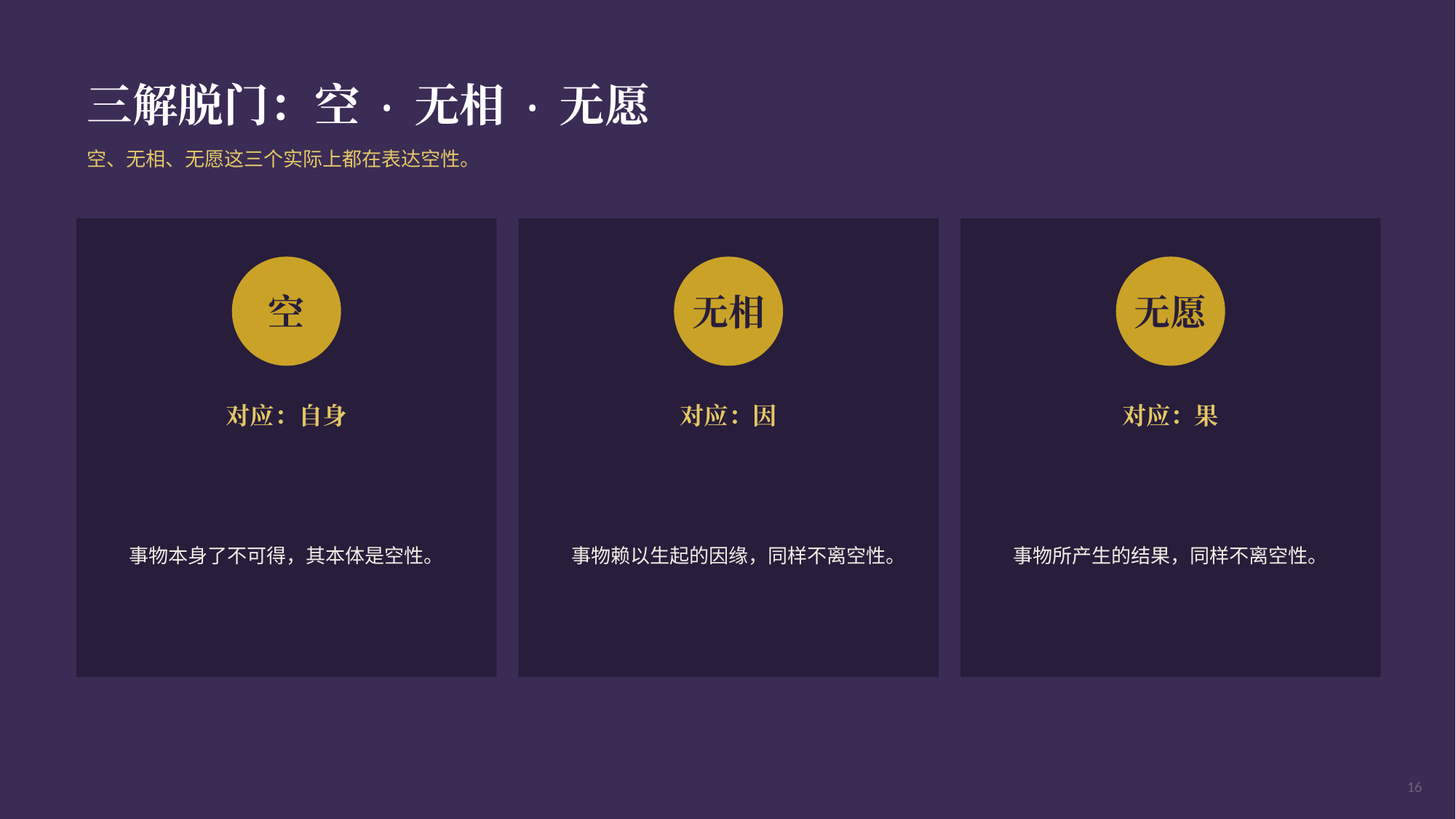

三解脱门：空 · 无相 · 无愿
空、无相、无愿这三个实际上都在表达空性。

空

无相

无愿
对应：自身
对应：因
对应：果
事物本身了不可得，其本体是空性。
事物赖以生起的因缘，同样不离空性。
事物所产生的结果，同样不离空性。
16